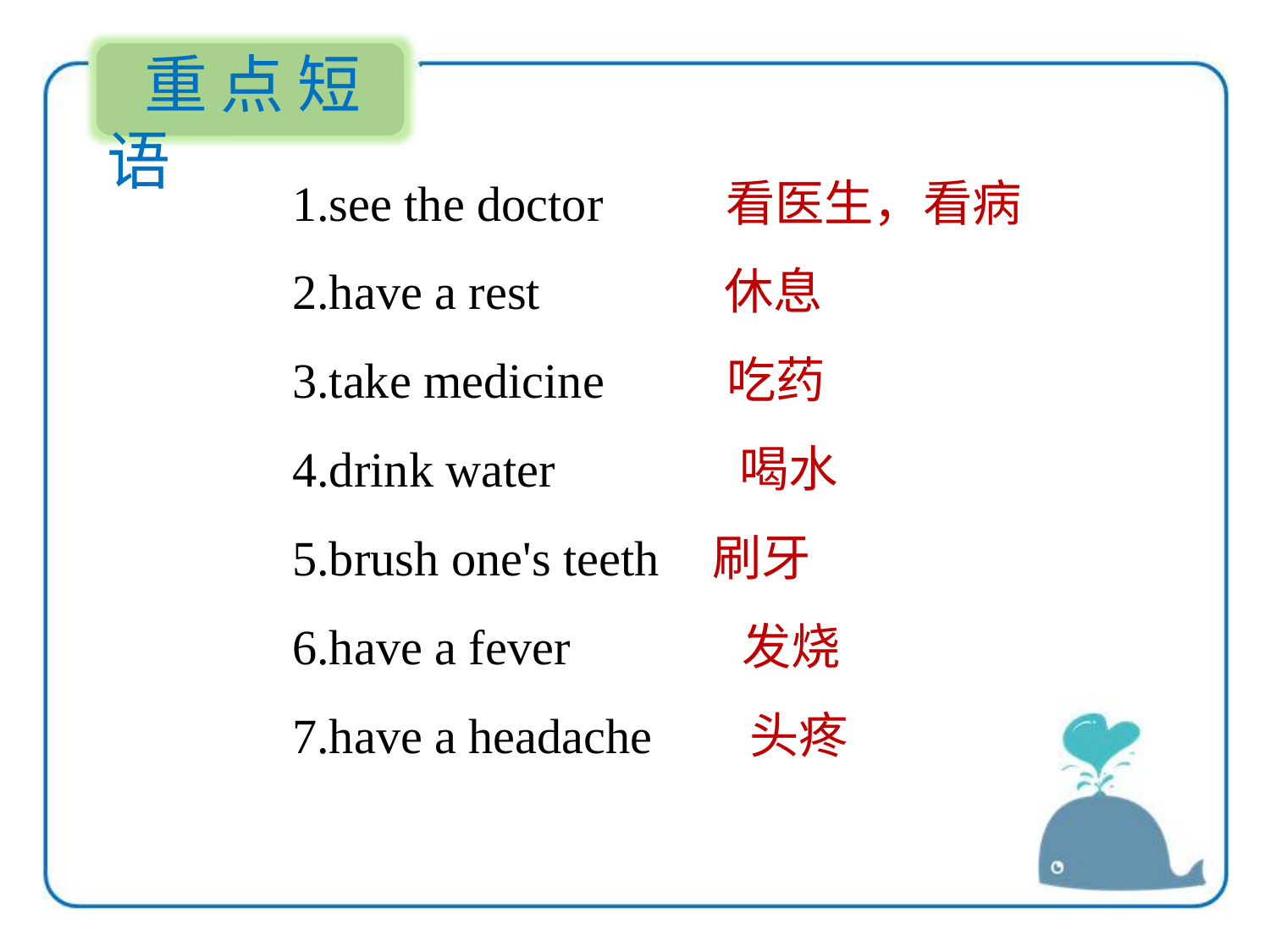

重点短语

1.see the doctor         看医生，看病
2.have a rest              休息
3.take medicine         吃药
4.drink water              喝水
5.brush one's teeth   刷牙
6.have a fever             发烧
7.have a headache       头疼